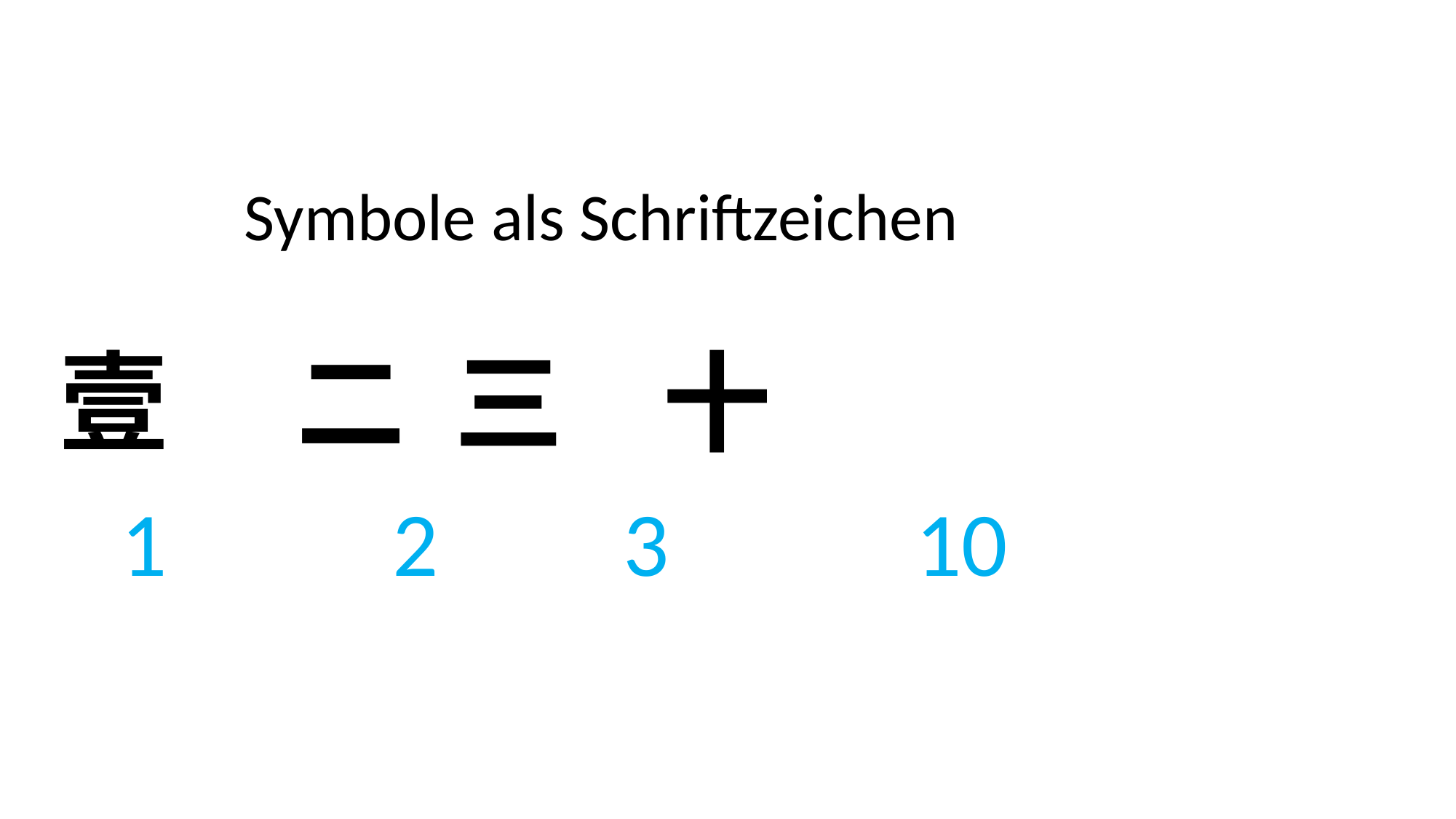

Symbole als Schriftzeichen
   二  三    十
   1           2         3            10